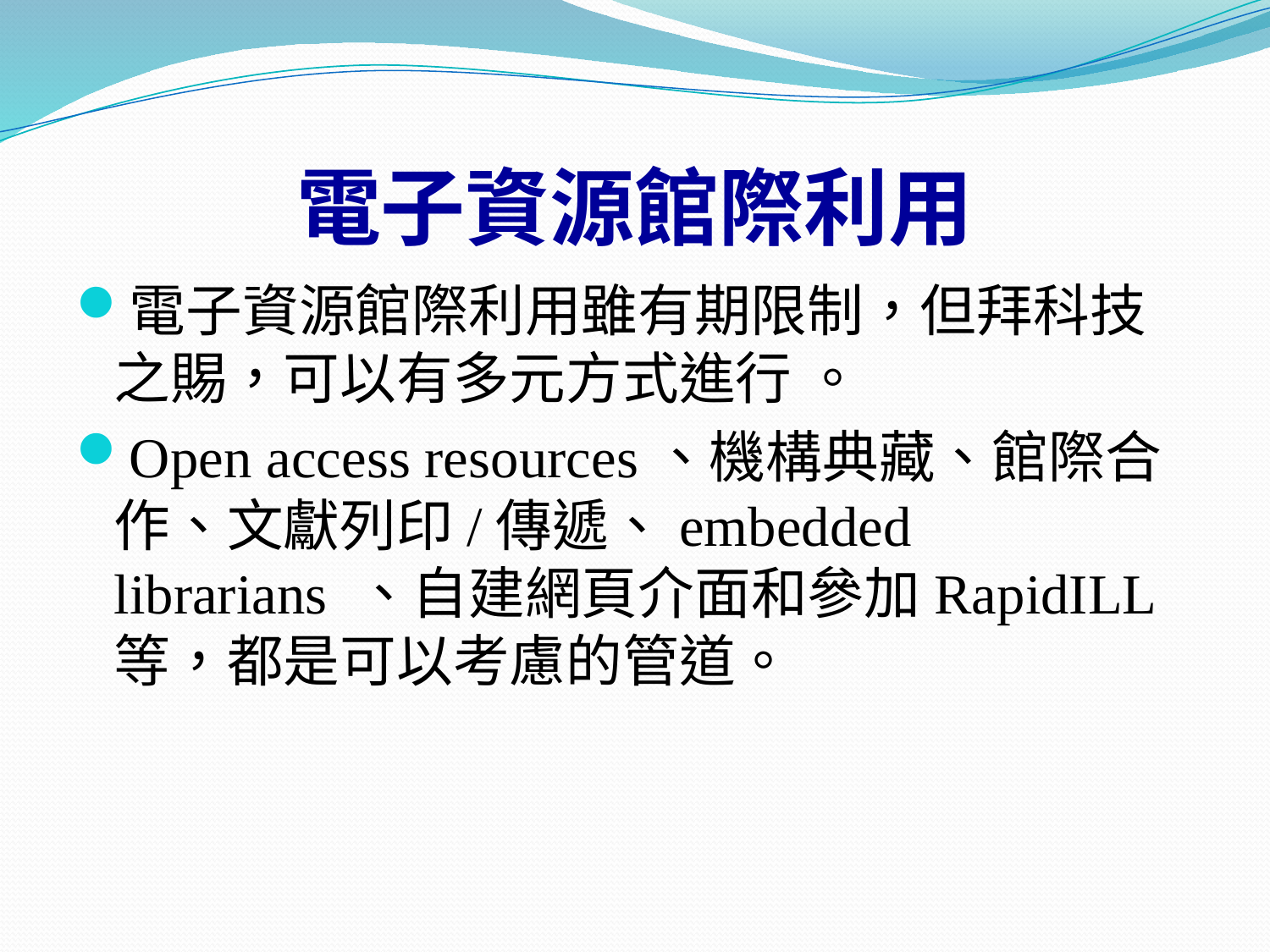

# 電子資源館際利用
電子資源館際利用雖有期限制，但拜科技之賜，可以有多元方式進行 。
Open access resources、機構典藏、館際合作、文獻列印/傳遞、embedded librarians 、自建網頁介面和參加RapidILL等，都是可以考慮的管道。